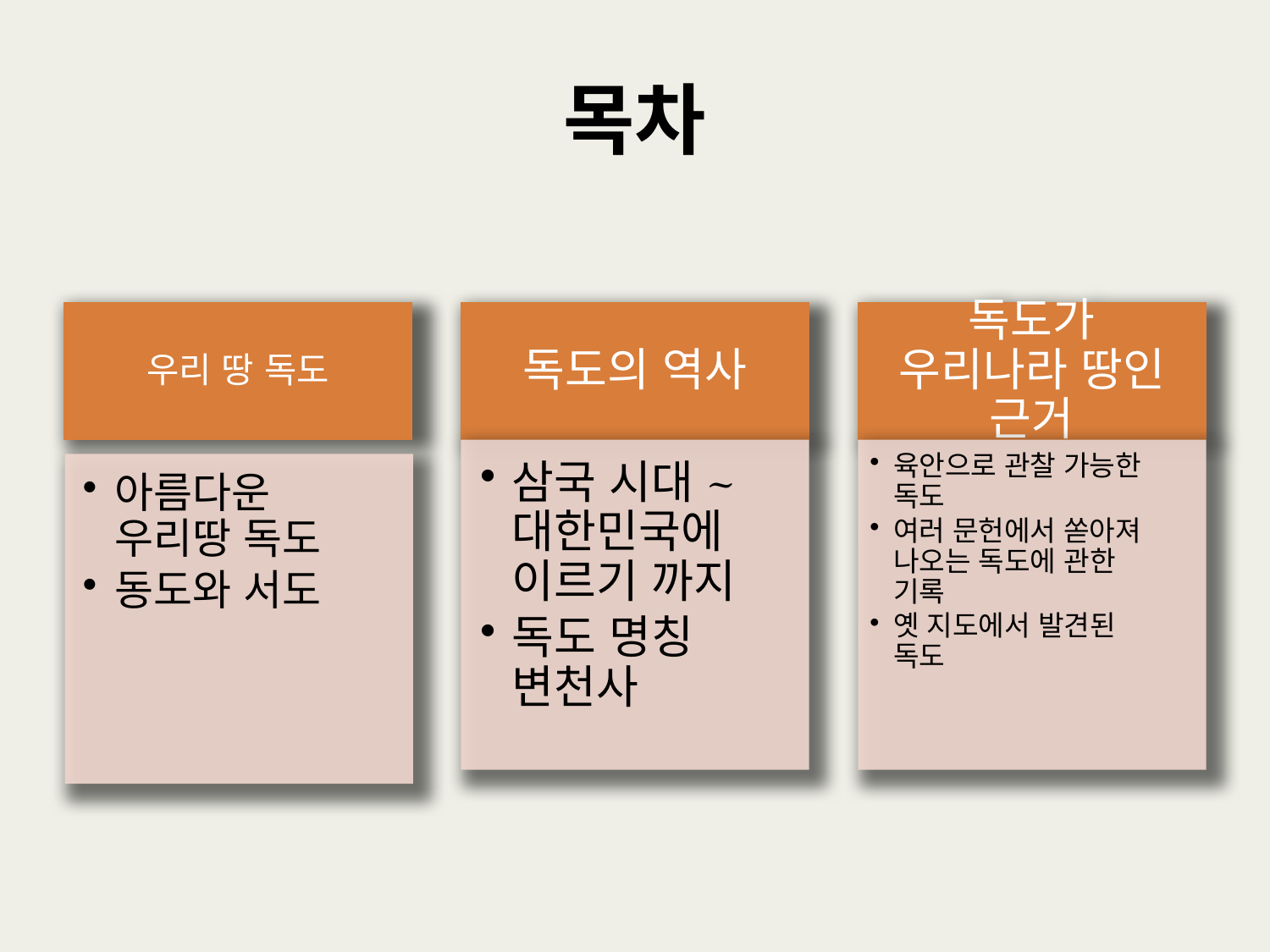

# 목차
우리 땅 독도
아름다운 우리땅 독도
동도와 서도
독도의 역사
삼국 시대~대한민국에 이르기 까지
독도 명칭    변천사
독도가 우리나라 땅인 근거
육안으로 관찰 가능한 독도
여러 문헌에서 쏟아져 나오는 독도에 관한     기록
옛 지도에서 발견된     독도